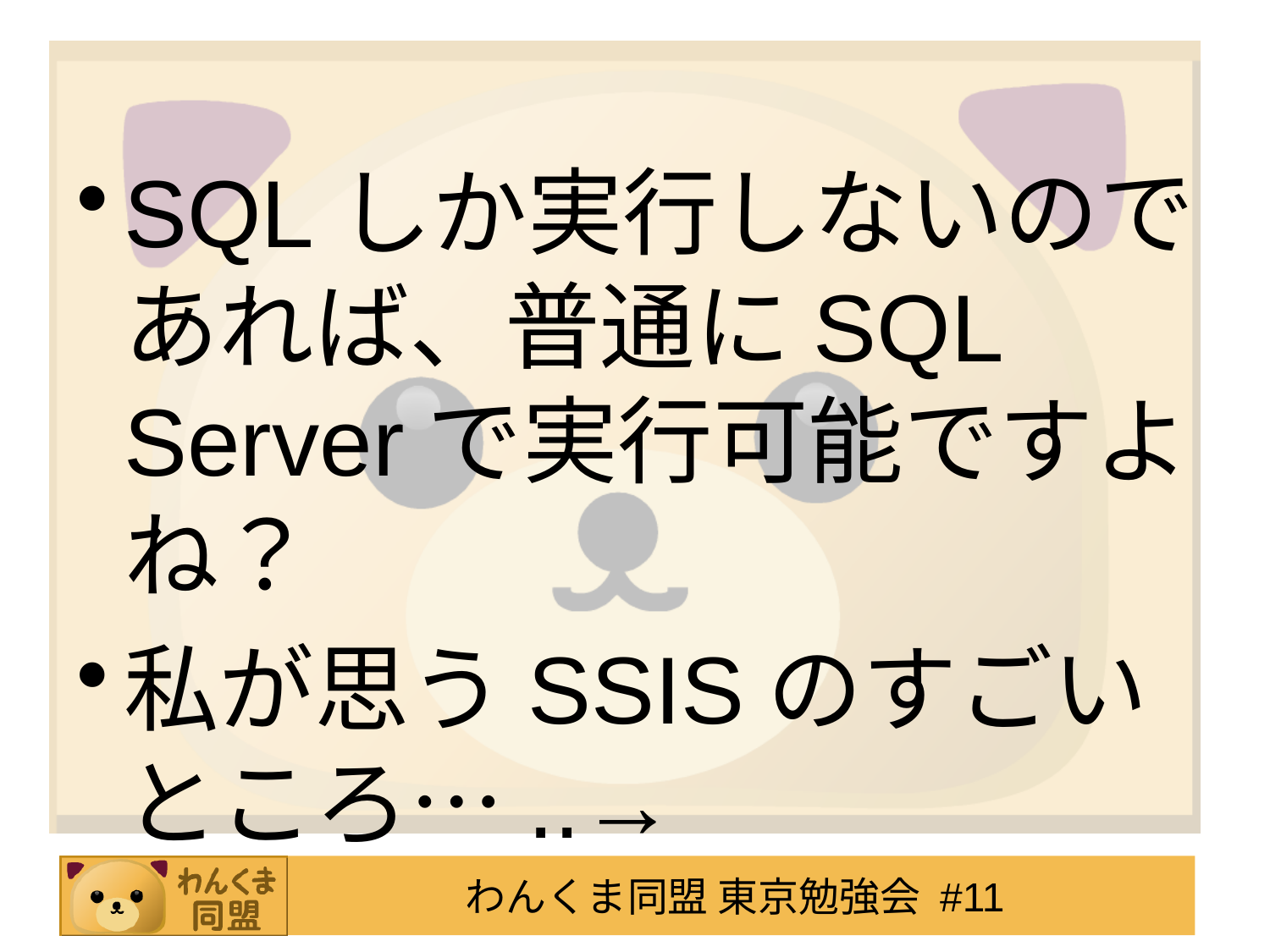

#
SQLしか実行しないのであれば、普通にSQL Serverで実行可能ですよね？
私が思うSSISのすごいところ…..→